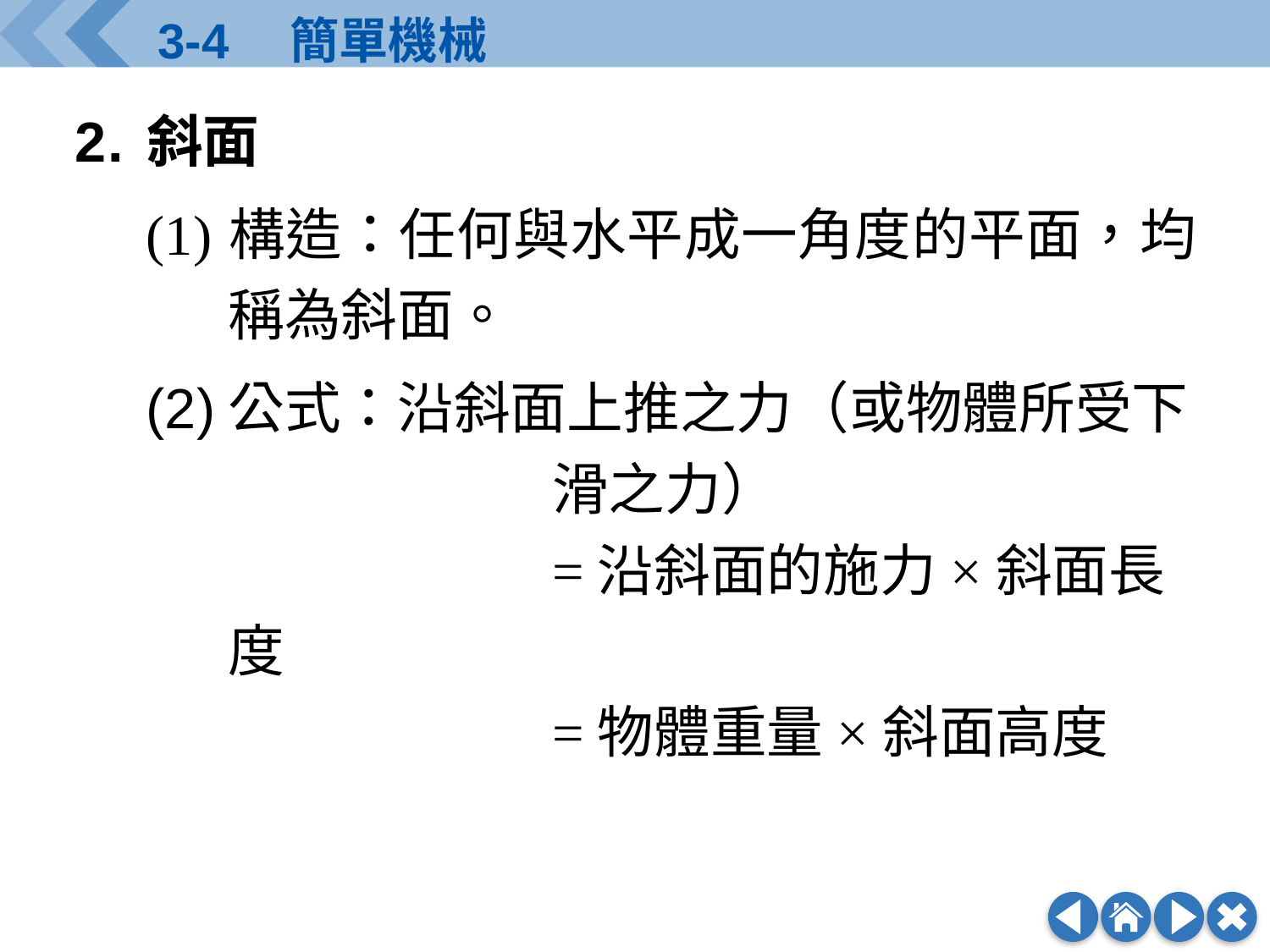

斜面
(1)	構造：任何與水平成一角度的平面，均稱為斜面。
公式：沿斜面上推之力（或物體所受下	滑之力）
	=沿斜面的施力×斜面長度
	=物體重量×斜面高度